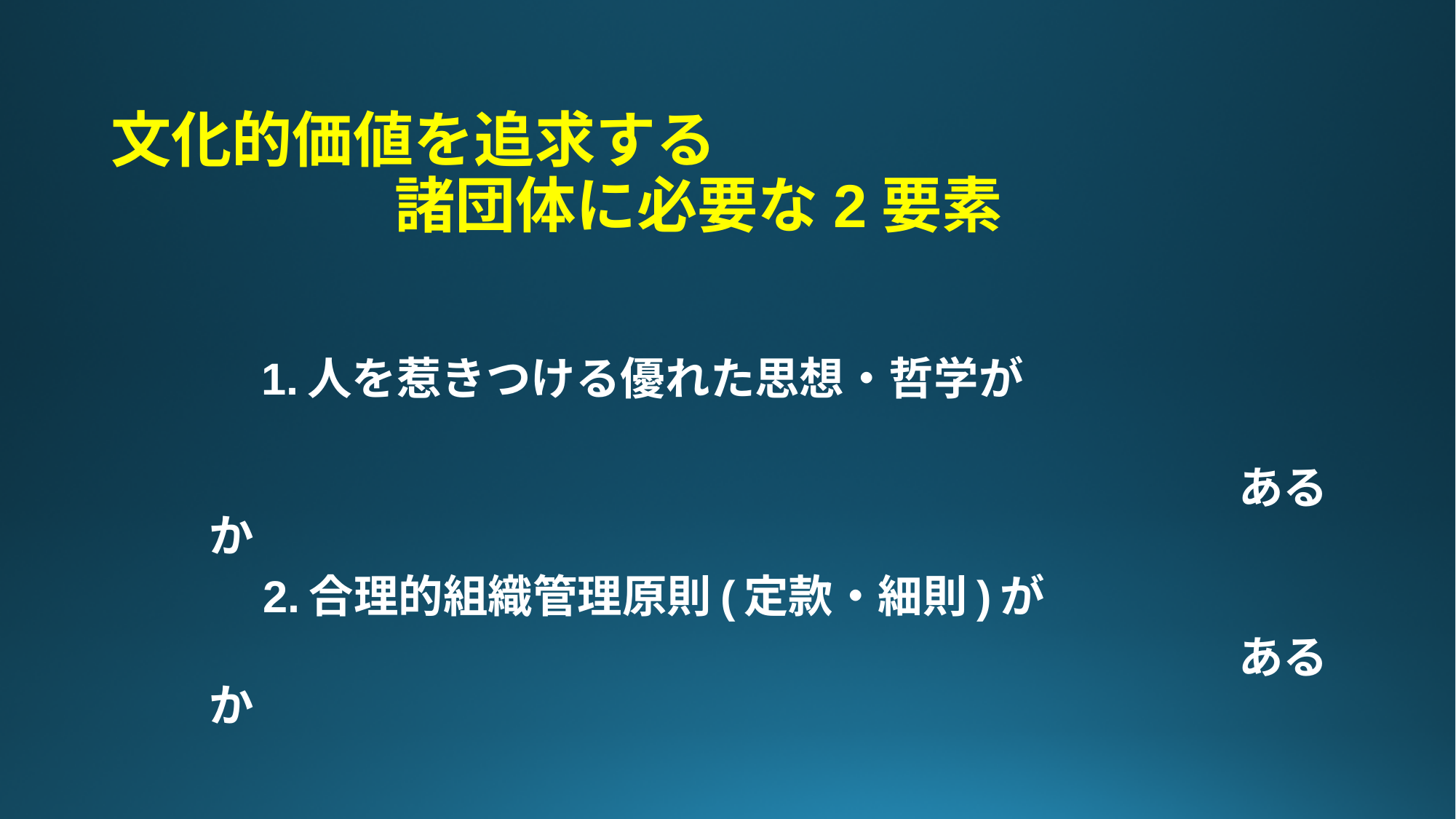

# 文化的価値を追求する 　　　　   諸団体に必要な2要素

　1.人を惹きつける優れた思想・哲学が
　　　　　　　　　　　　　　　　　　　　　　　あるか
　2.合理的組織管理原則(定款・細則)が
　　　　　　　　　　　　　　　　　　　　　　　あるか